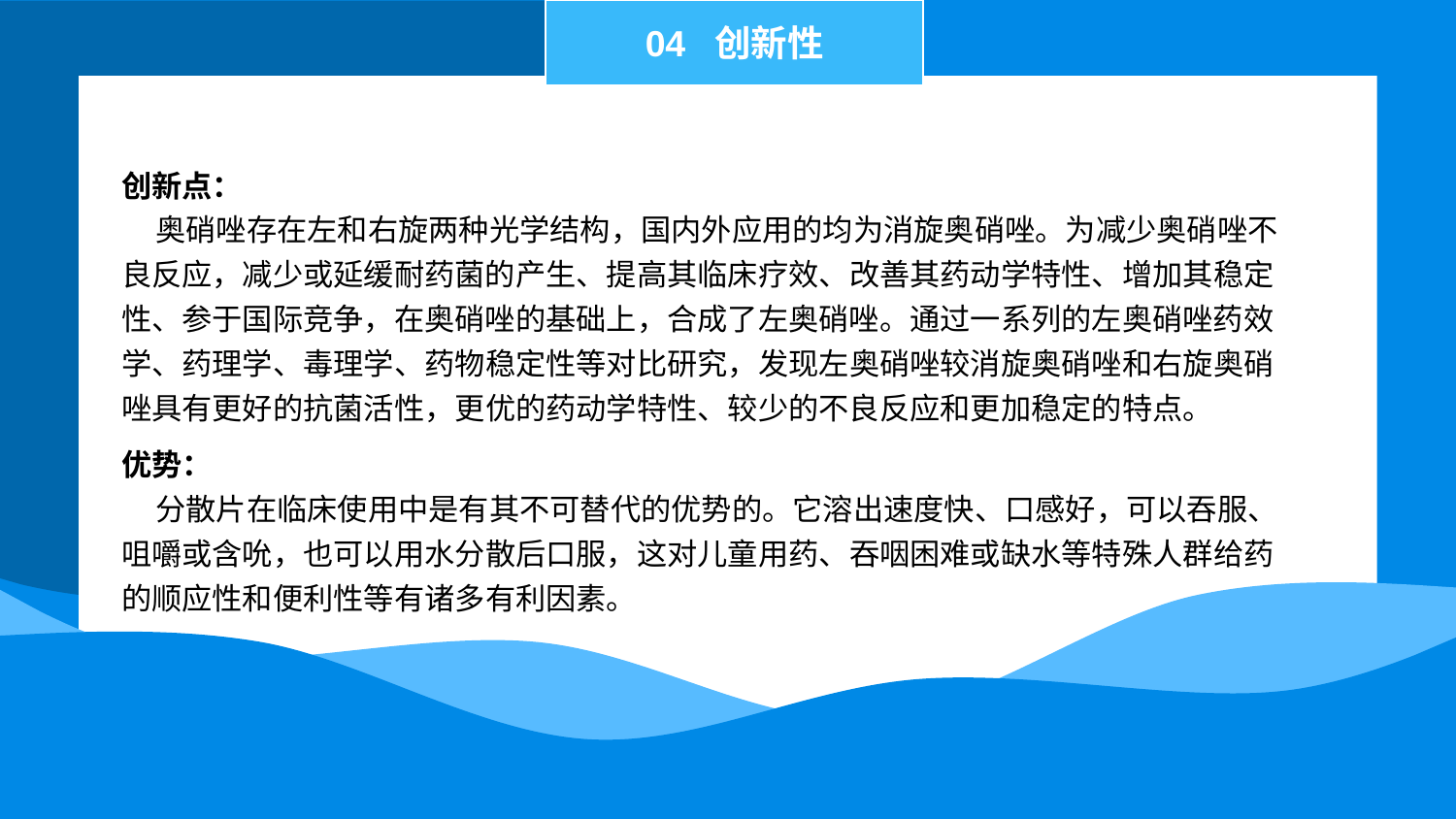

04  创新性

创新点：
    奥硝唑存在左和右旋两种光学结构，国内外应用的均为消旋奥硝唑。为减少奥硝唑不良反应，减少或延缓耐药菌的产生、提高其临床疗效、改善其药动学特性、增加其稳定性、参于国际竞争，在奥硝唑的基础上，合成了左奥硝唑。通过一系列的左奥硝唑药效学、药理学、毒理学、药物稳定性等对比研究，发现左奥硝唑较消旋奥硝唑和右旋奥硝唑具有更好的抗菌活性，更优的药动学特性、较少的不良反应和更加稳定的特点。
优势：
    分散片在临床使用中是有其不可替代的优势的。它溶出速度快、口感好，可以吞服、咀嚼或含吮，也可以用水分散后口服，这对儿童用药、吞咽困难或缺水等特殊人群给药的顺应性和便利性等有诸多有利因素。